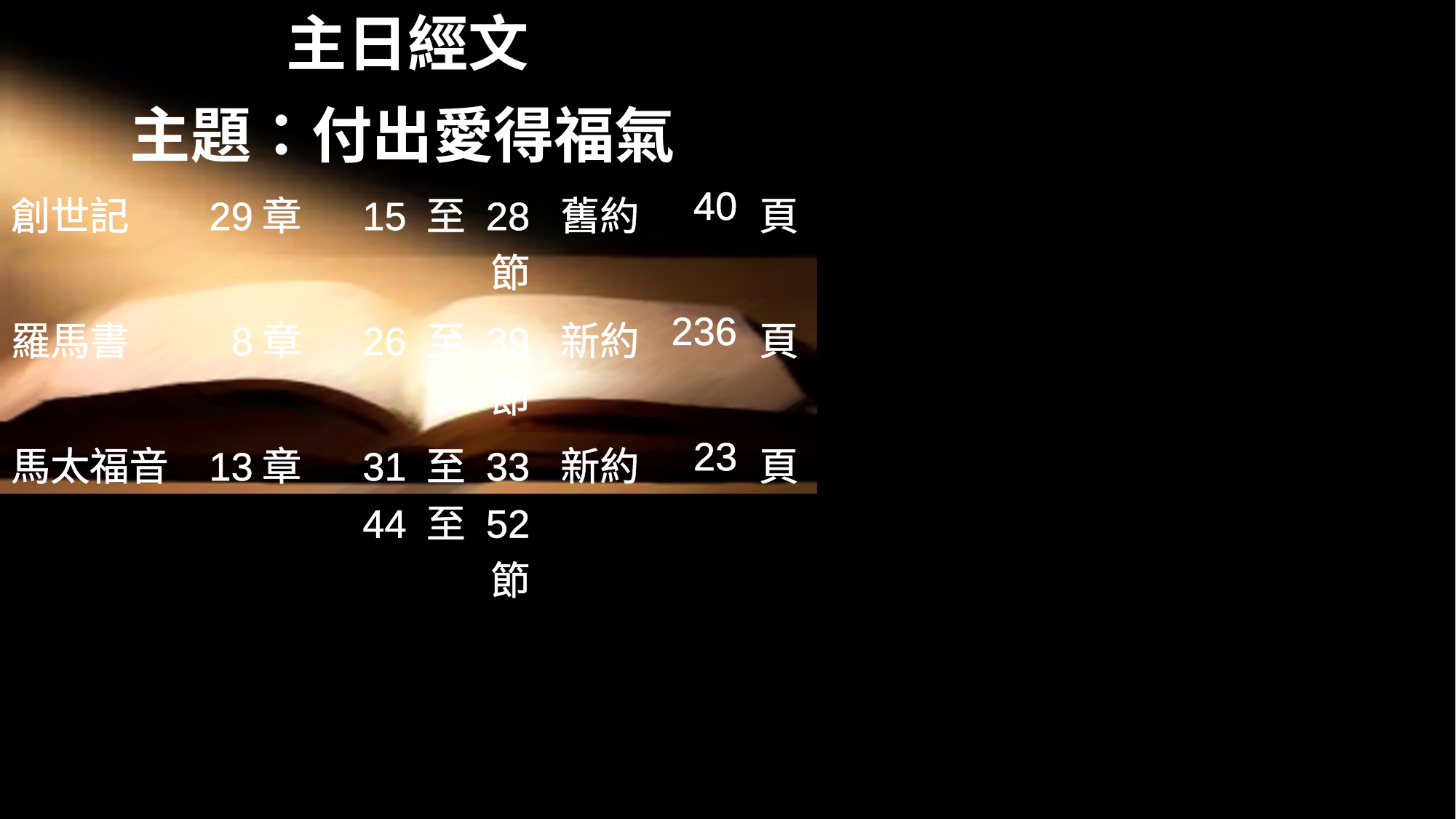

主日經文
主題：付出愛得福氣
| 創世記 | 29章 | 15 至 28 節 | 舊約 | 40 | 頁 |
| --- | --- | --- | --- | --- | --- |
| 羅馬書 | 8章 | 26 至 39 節 | 新約 | 236 | 頁 |
| 馬太福音 | 13章 | 31 至 33 44 至 52 節 | 新約 | 23 | 頁 |